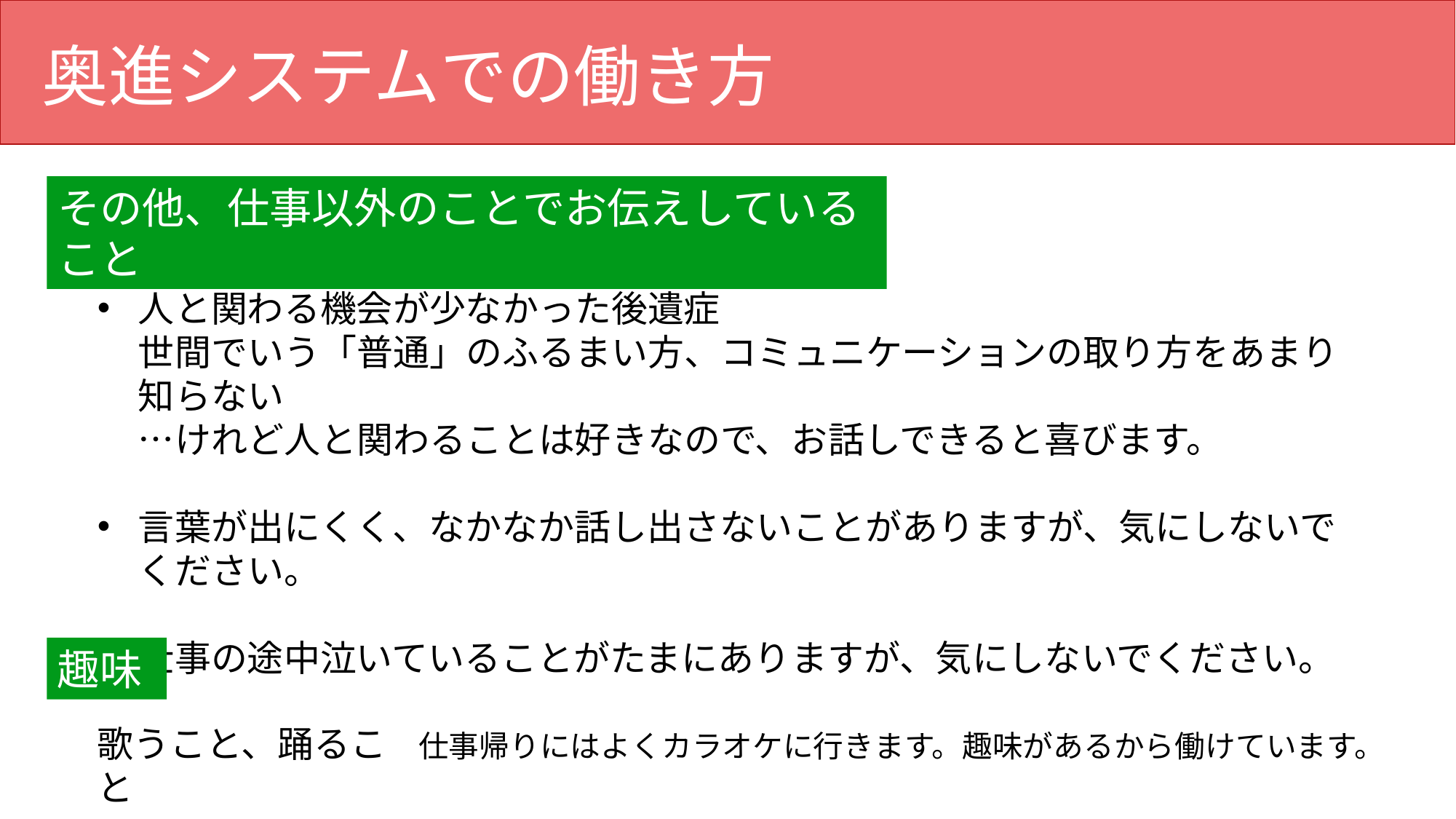

# 奥進システムでの働き方
その他、仕事以外のことでお伝えしていること
人と関わる機会が少なかった後遺症
世間でいう「普通」のふるまい方、コミュニケーションの取り方をあまり知らない
…けれど人と関わることは好きなので、お話しできると喜びます。

言葉が出にくく、なかなか話し出さないことがありますが、気にしないでください。

仕事の途中泣いていることがたまにありますが、気にしないでください。
趣味
歌うこと、踊ること
仕事帰りにはよくカラオケに行きます。趣味があるから働けています。